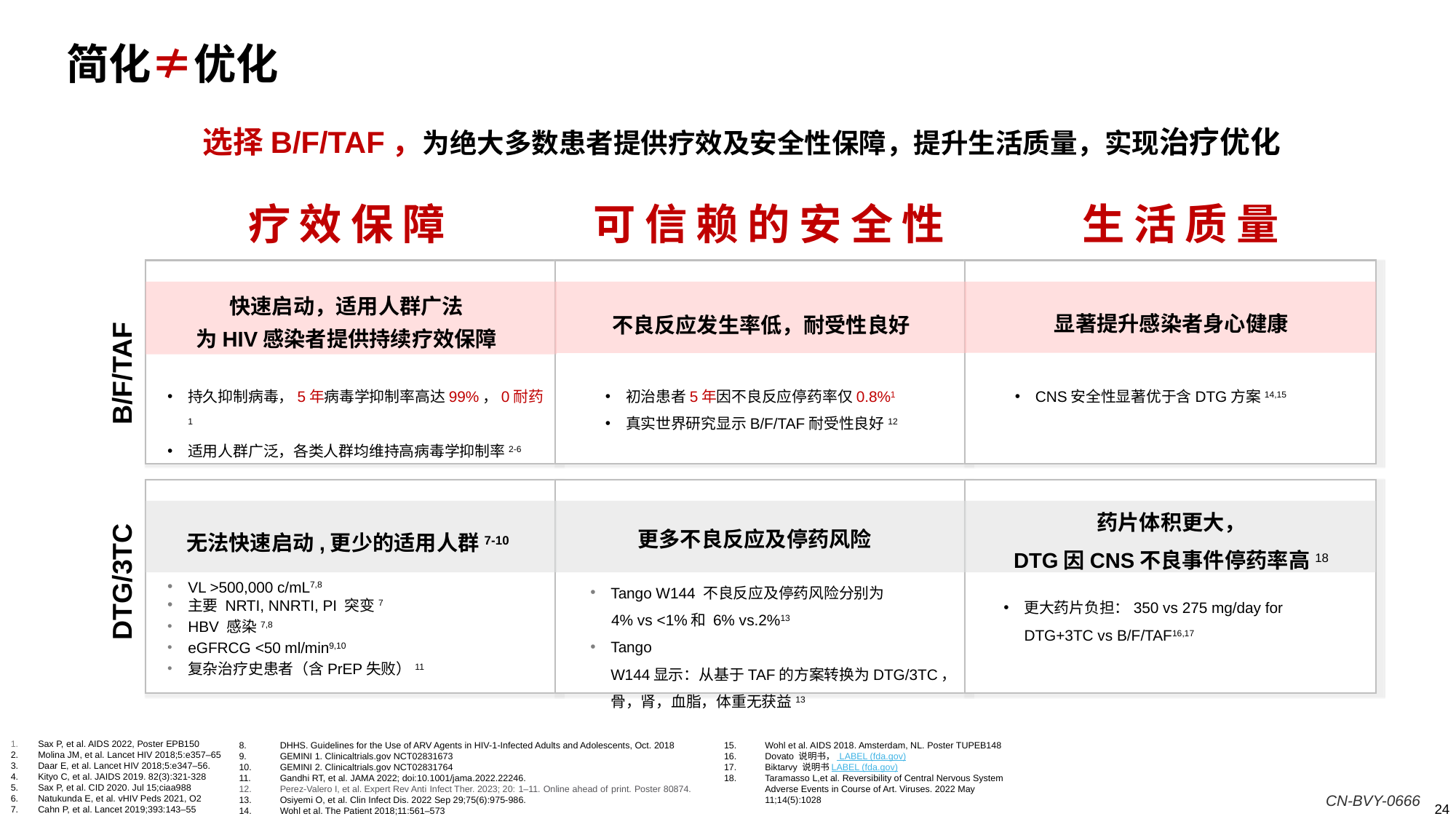

#
简化≠优化
选择B/F/TAF，为绝大多数患者提供疗效及安全性保障，提升生活质量，实现治疗优化
疗效保障
可信赖的安全性
生活质量

快速启动，适用人群广法
为HIV感染者提供持续疗效保障

显著提升感染者身心健康
不良反应发生率低，耐受性良好
B/F/TAF
持久抑制病毒，5年病毒学抑制率高达99%，0耐药1
适用人群广泛，各类人群均维持高病毒学抑制率2-6
初治患者5年因不良反应停药率仅0.8%1
真实世界研究显示B/F/TAF耐受性良好12
CNS安全性显著优于含DTG方案14,15

药片体积更大，
DTG因CNS不良事件停药率高18

更多不良反应及停药风险
无法快速启动,更少的适用人群7-10
DTG/3TC
Tango W144 不良反应及停药风险分别为
     4% vs ˂1%和 6% vs.2%13
Tango W144显示：从基于TAF的方案转换为DTG/3TC，骨，肾，血脂，体重无获益13

VL >500,000 c/mL7,8
主要 NRTI, NNRTI, PI 突变7
HBV 感染7,8
eGFRCG <50 ml/min9,10
复杂治疗史患者（含PrEP失败）11
更大药片负担：350 vs 275 mg/day for DTG+3TC vs B/F/TAF16,17
Sax P, et al. AIDS 2022, Poster EPB150
Molina JM, et al. Lancet HIV 2018;5:e357–65
Daar E, et al. Lancet HIV 2018;5:e347–56.
Kityo C, et al. JAIDS 2019. 82(3):321-328
Sax P, et al. CID 2020. Jul 15;ciaa988
Natukunda E, et al. vHIV Peds 2021, O2
Cahn P, et al. Lancet 2019;393:143–55
DHHS. Guidelines for the Use of ARV Agents in HIV-1-Infected Adults and Adolescents, Oct. 2018
GEMINI 1. Clinicaltrials.gov NCT02831673
GEMINI 2. Clinicaltrials.gov NCT02831764
Gandhi RT, et al. JAMA 2022; doi:10.1001/jama.2022.22246.
Perez-Valero I, et al. Expert Rev Anti Infect Ther. 2023; 20: 1–11. Online ahead of print. Poster 80874.
Osiyemi O, et al. Clin Infect Dis. 2022 Sep 29;75(6):975-986.
Wohl et al. The Patient 2018;11:561–573
Wohl et al. AIDS 2018. Amsterdam, NL. Poster TUPEB148
Dovato 说明书， LABEL (fda.gov)
Biktarvy 说明书LABEL (fda.gov)
Taramasso L,et al. Reversibility of Central Nervous System Adverse Events in Course of Art. Viruses. 2022 May 11;14(5):1028